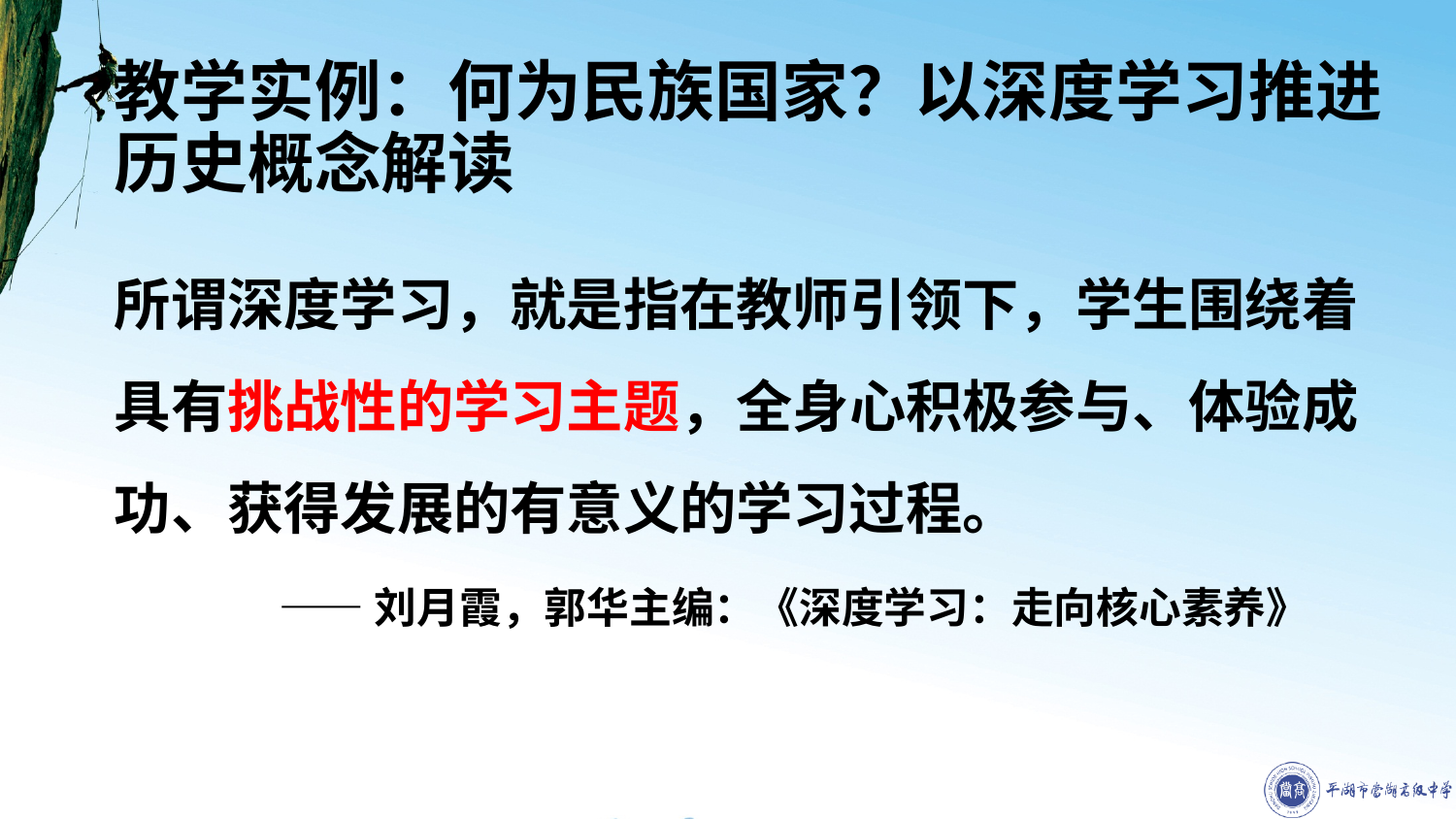

# 教学实例：何为民族国家？以深度学习推进历史概念解读
所谓深度学习，就是指在教师引领下，学生围绕着具有挑战性的学习主题，全身心积极参与、体验成功、获得发展的有意义的学习过程。
                 ——刘月霞，郭华主编：《深度学习：走向核心素养》